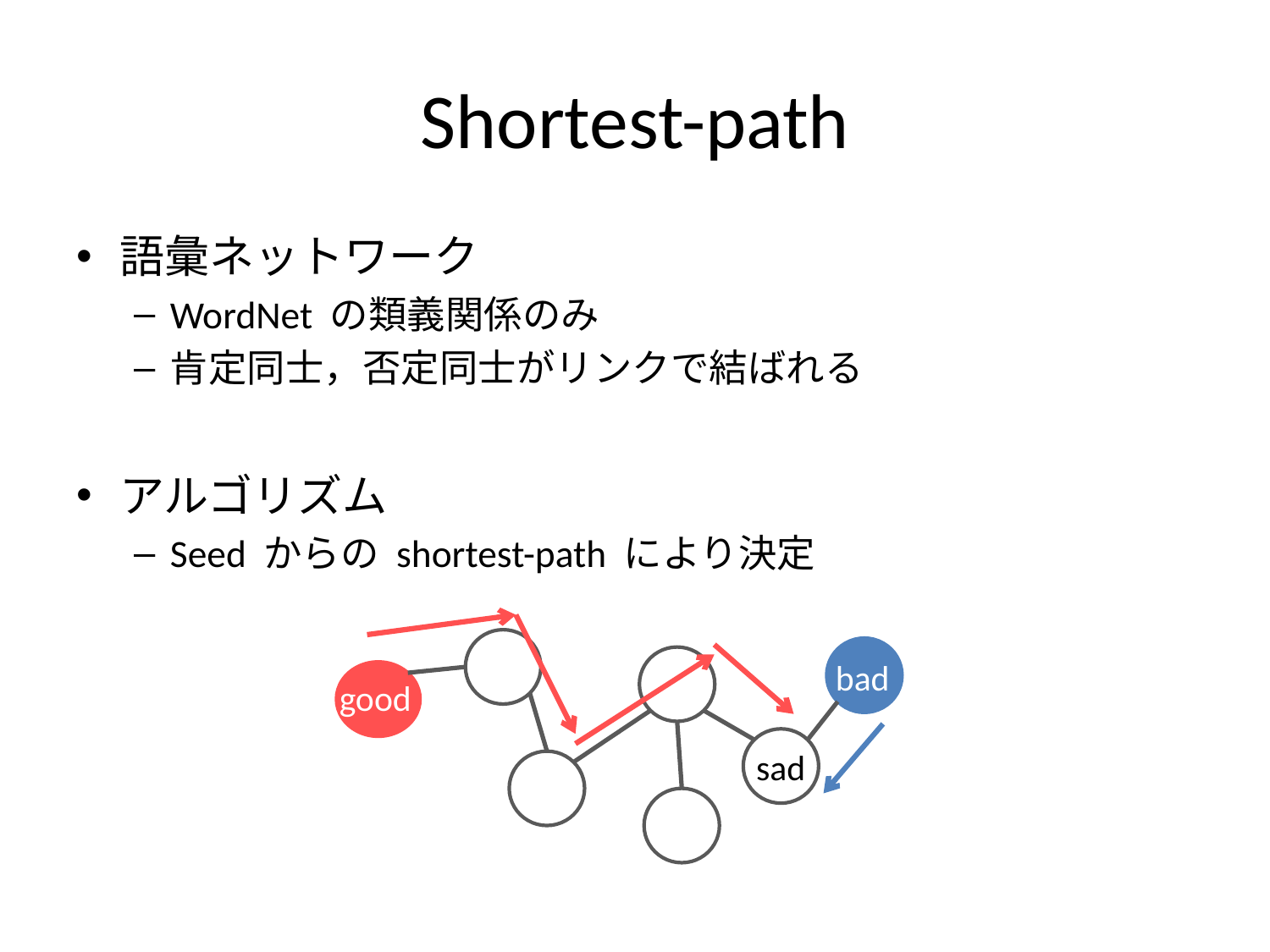

# Shortest-path
語彙ネットワーク
WordNet の類義関係のみ
肯定同士，否定同士がリンクで結ばれる

アルゴリズム
Seed からの shortest-path により決定

bad

good

sad